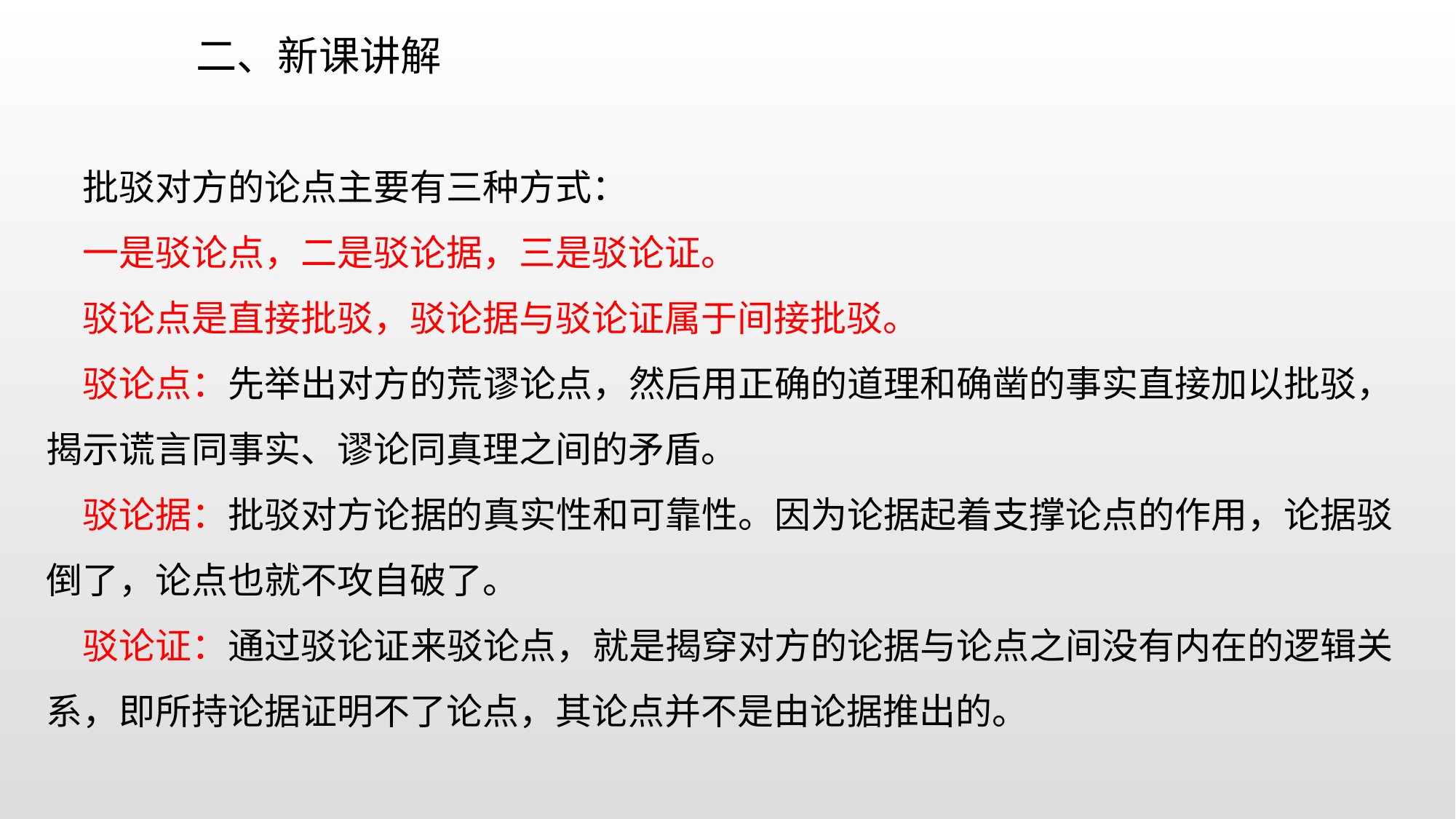

二、新课讲解

批驳对方的论点主要有三种方式：
一是驳论点，二是驳论据，三是驳论证。
驳论点是直接批驳，驳论据与驳论证属于间接批驳。
驳论点：先举出对方的荒谬论点，然后用正确的道理和确凿的事实直接加以批驳，揭示谎言同事实、谬论同真理之间的矛盾。
驳论据：批驳对方论据的真实性和可靠性。因为论据起着支撑论点的作用，论据驳倒了，论点也就不攻自破了。
驳论证：通过驳论证来驳论点，就是揭穿对方的论据与论点之间没有内在的逻辑关系，即所持论据证明不了论点，其论点并不是由论据推出的。